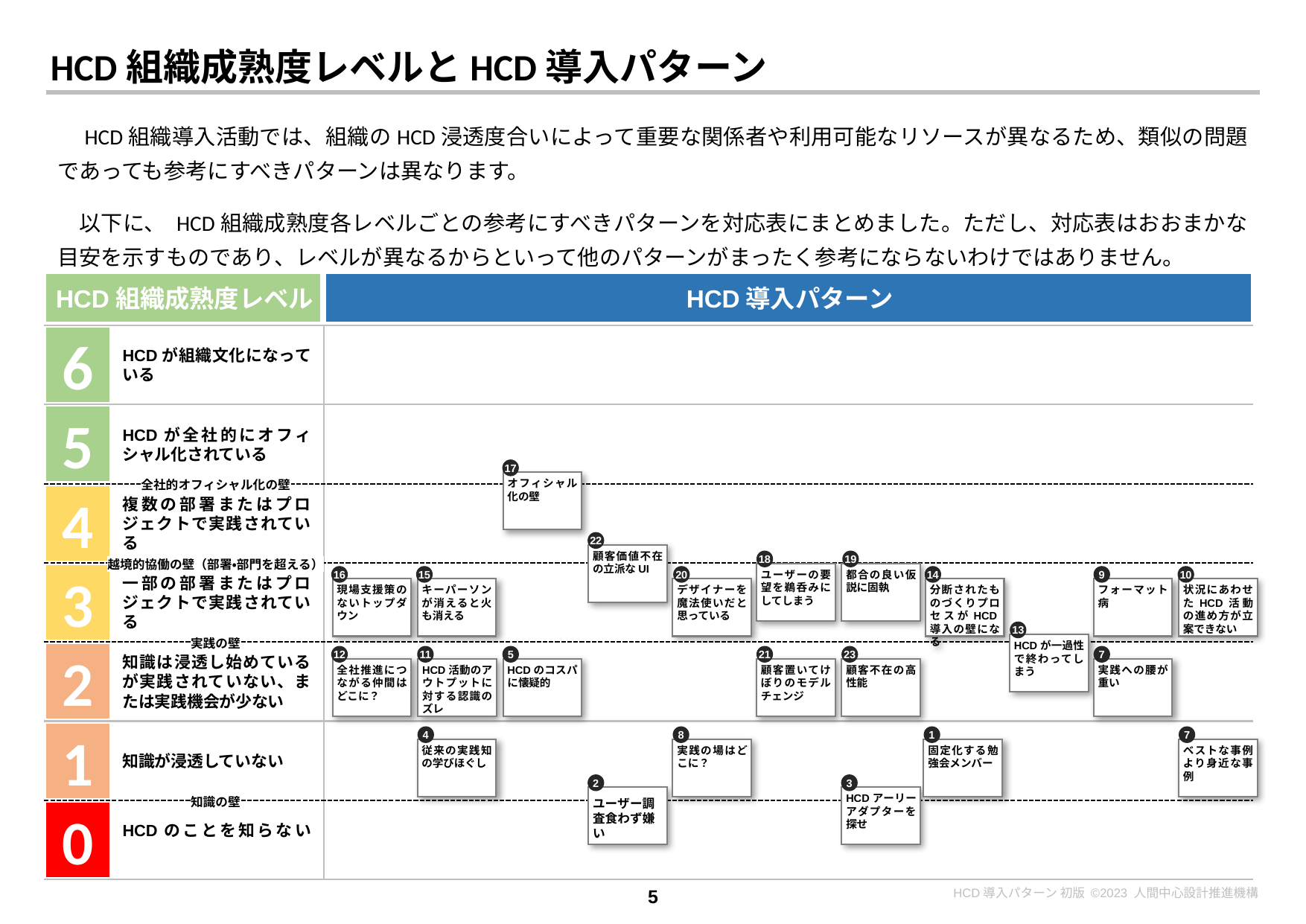

# HCD組織成熟度レベルとHCD導入パターン
　HCD組織導入活動では、組織のHCD浸透度合いによって重要な関係者や利用可能なリソースが異なるため、類似の問題であっても参考にすべきパターンは異なります。
　以下に、 HCD組織成熟度各レベルごとの参考にすべきパターンを対応表にまとめました。ただし、対応表はおおまかな目安を示すものであり、レベルが異なるからといって他のパターンがまったく参考にならないわけではありません。
HCD組織成熟度レベル
HCD導入パターン
6
HCDが組織文化になっている
5
HCDが全社的にオフィシャル化されている
4
複数の部署またはプロジェクトで実践されている
3
一部の部署またはプロジェクトで実践されている
2
知識は浸透し始めているが実践されていない、または実践機会が少ない
1
知識が浸透していない
0
HCDのことを知らない
全社的オフィシャル化の壁
越境的協働の壁（部署・部門を超える）
実践の壁
知識の壁
17
オフィシャル化の壁

22
顧客価値不在の立派なUI
18
19
ユーザーの要望を鵜呑みにしてしまう
都合の良い仮説に固執
16
15
20
14
9
10
現場支援策のないトップダウン
キーパーソンが消えると火も消える
デザイナーを魔法使いだと思っている
分断されたものづくりプロセスがHCD導入の壁になる
フォーマット病
状況にあわせたHCD活動の進め方が立案できない
13
HCDが一過性で終わってしまう
12
11
5
21
23
7
全社推進につながる仲間はどこに？
HCD活動のアウトプットに対する認識のズレ
HCDのコスパに懐疑的

顧客置いてけぼりのモデルチェンジ
顧客不在の高性能
実践への腰が重い
4
8
1
7
従来の実践知の学びほぐし
実践の場はどこに？
固定化する勉強会メンバー
ベストな事例より身近な事例
2
3
ユーザー調査食わず嫌い
HCDアーリーアダプターを探せ
5